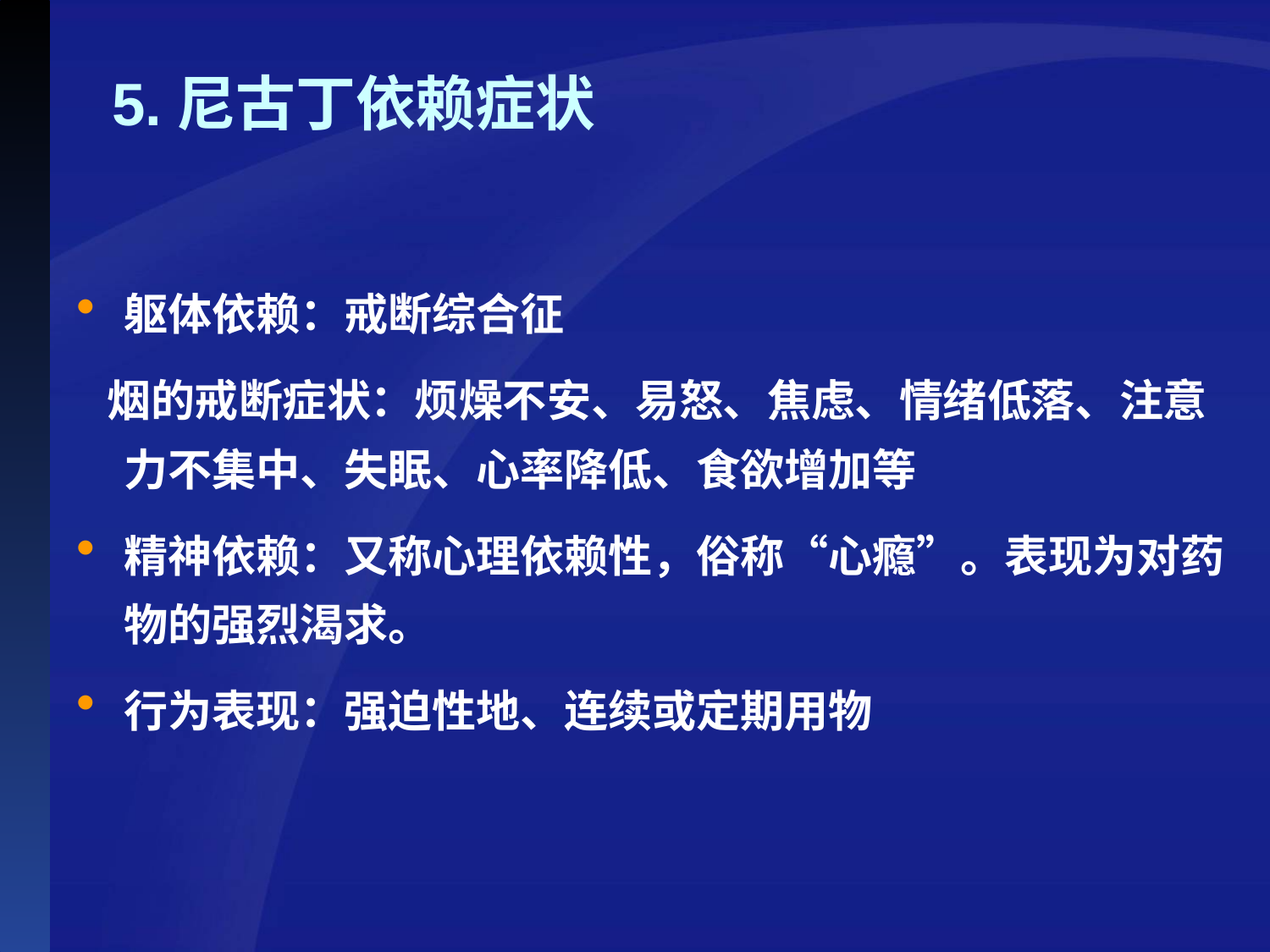

5.尼古丁依赖症状
躯体依赖：戒断综合征
  烟的戒断症状：烦燥不安、易怒、焦虑、情绪低落、注意力不集中、失眠、心率降低、食欲增加等
精神依赖：又称心理依赖性，俗称“心瘾”。表现为对药物的强烈渴求。
行为表现：强迫性地、连续或定期用物